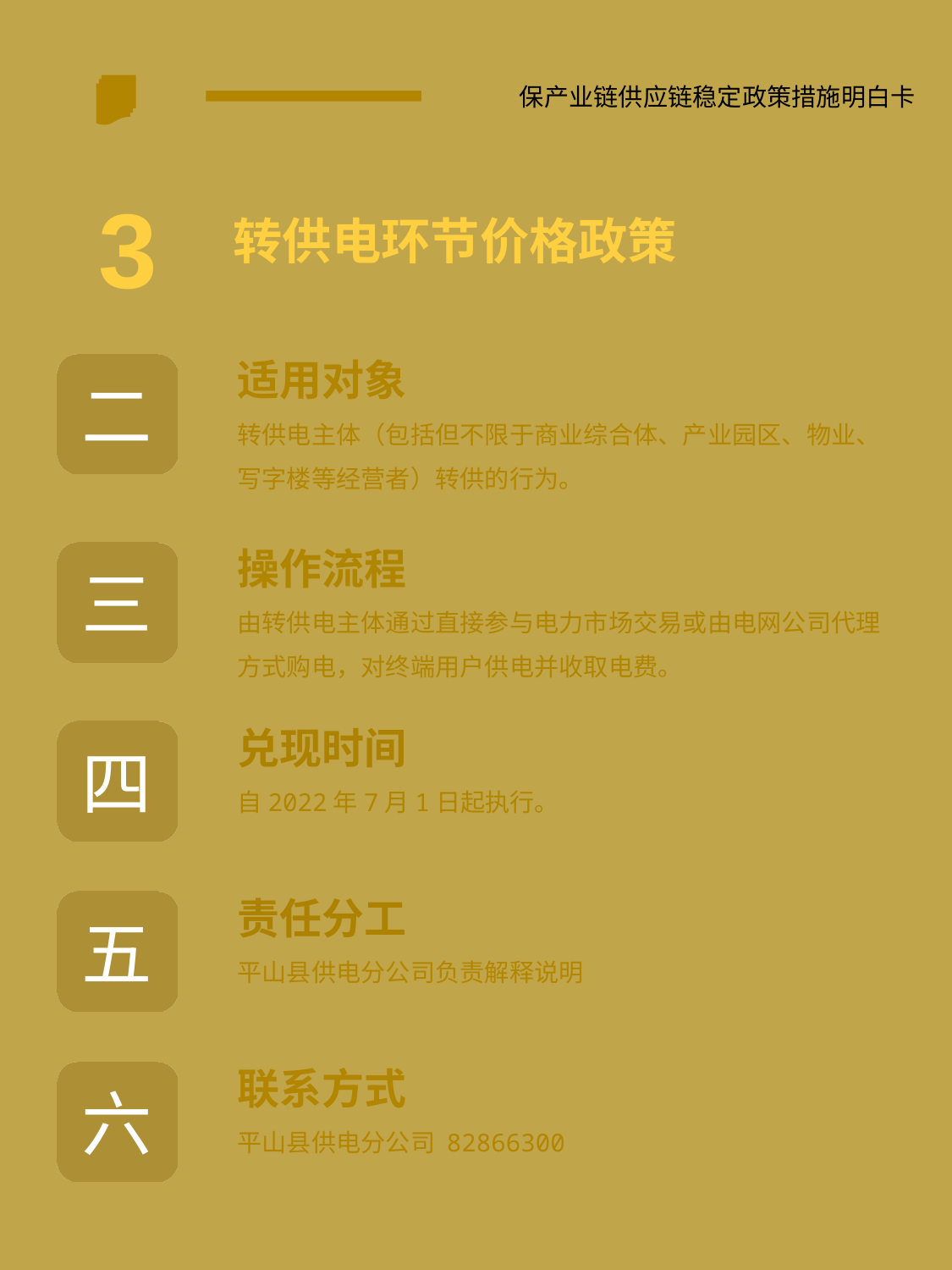

保产业链供应链稳定政策措施明白卡

3
转供电环节价格政策
适用对象
转供电主体（包括但不限于商业综合体、产业园区、物业、写字楼等经营者）转供的行为。
二
操作流程
由转供电主体通过直接参与电力市场交易或由电网公司代理方式购电，对终端用户供电并收取电费。
三
兑现时间
自2022年7月1日起执行。
四
责任分工
平山县供电分公司负责解释说明
五
联系方式
平山县供电分公司 82866300
六